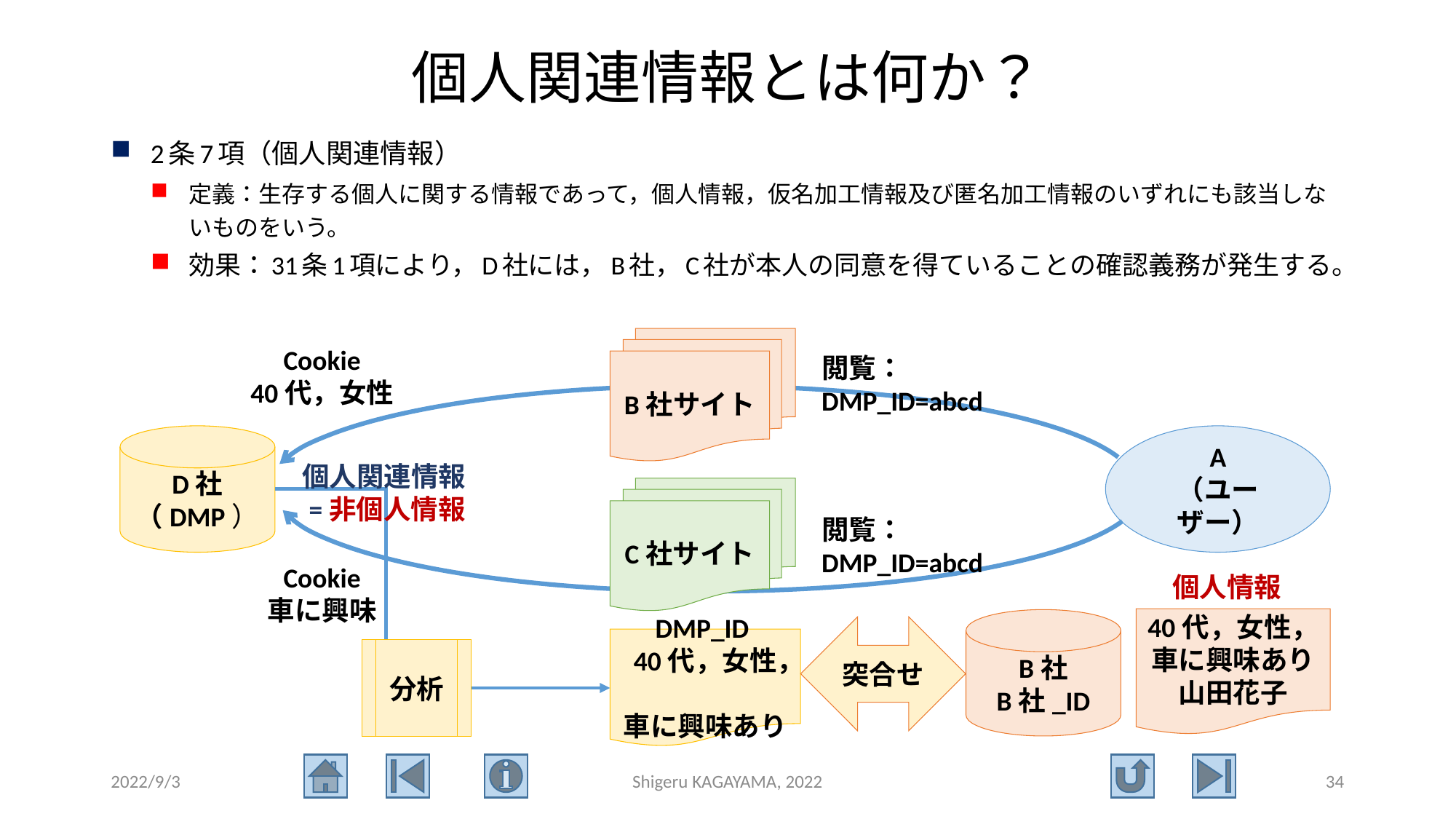

# 個人関連情報とは何か？
2条7項（個人関連情報）
定義：生存する個人に関する情報であって，個人情報，仮名加工情報及び匿名加工情報のいずれにも該当しないものをいう。
効果：31条1項により，D社には，B社，C社が本人の同意を得ていることの確認義務が発生する。

B社サイト
Cookie
40代，女性
閲覧：DMP_ID=abcd

D社
（DMP）
A
（ユーザー）
個人関連情報=非個人情報
C社サイト
閲覧：DMP_ID=abcd
Cookie
車に興味
個人情報
40代，女性，
車に興味あり
山田花子
B社
B社_ID
突合せ
DMP_ID
40代，女性，
車に興味あり
分析
2022/9/3
Shigeru KAGAYAMA, 2022
34